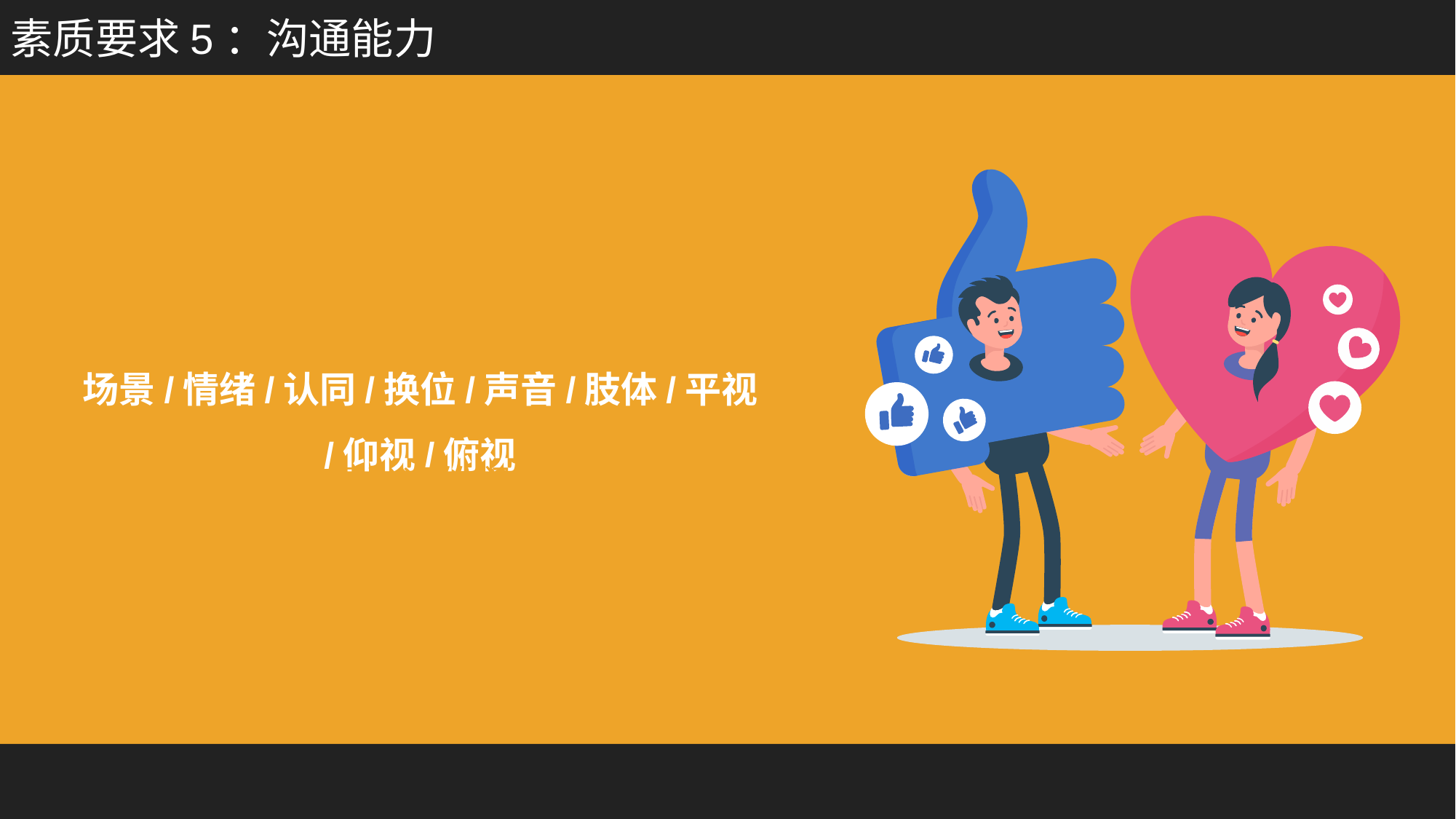

素质要求5：沟通能力

场景/情绪/认同/换位/声音/肢体/平视
/仰视/俯视
赞美是沟通的润滑剂